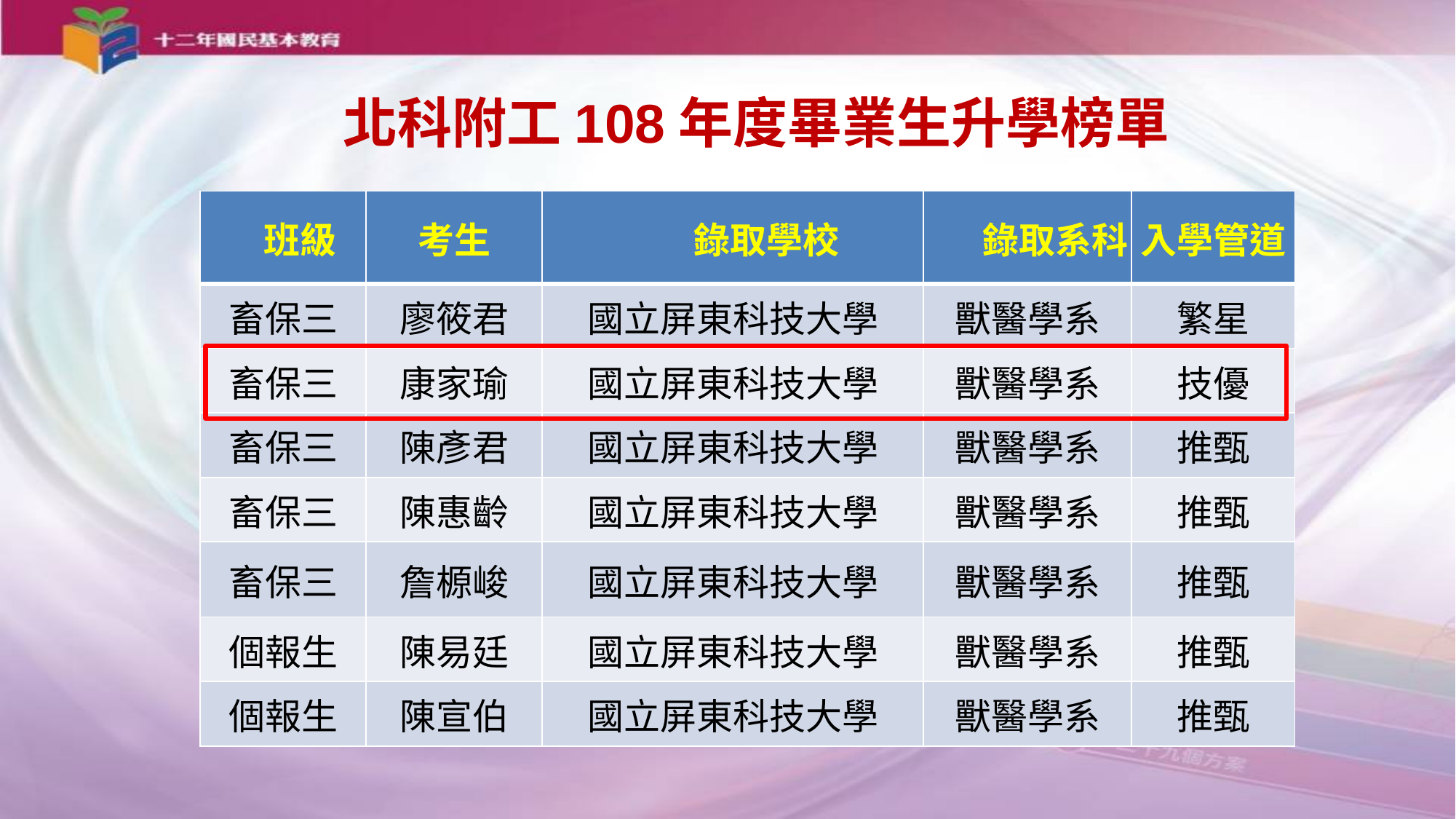

北科附工108年度畢業生升學榜單
| 班級 | 考生 | 錄取學校 | 錄取系科 | 入學管道 |
| --- | --- | --- | --- | --- |
| 畜保三 | 廖筱君 | 國立屏東科技大學 | 獸醫學系 | 繁星 |
| 畜保三 | 康家瑜 | 國立屏東科技大學 | 獸醫學系 | 技優 |
| 畜保三 | 陳彥君 | 國立屏東科技大學 | 獸醫學系 | 推甄 |
| 畜保三 | 陳惠齡 | 國立屏東科技大學 | 獸醫學系 | 推甄 |
| 畜保三 | 詹榞峻 | 國立屏東科技大學 | 獸醫學系 | 推甄 |
| 個報生 | 陳易廷 | 國立屏東科技大學 | 獸醫學系 | 推甄 |
| 個報生 | 陳宣伯 | 國立屏東科技大學 | 獸醫學系 | 推甄 |